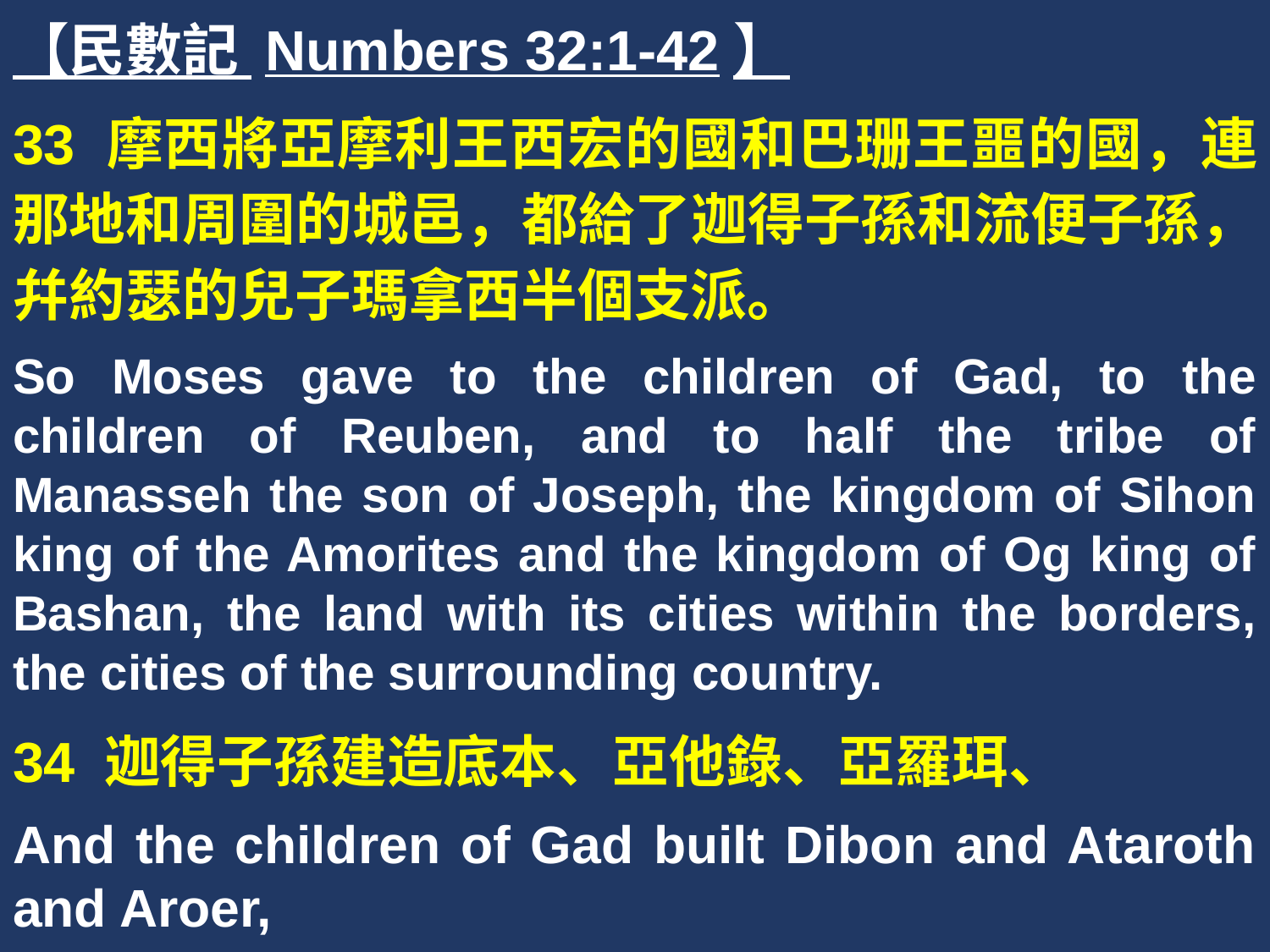

【民數記 Numbers 32:1-42】
33 摩西將亞摩利王西宏的國和巴珊王噩的國，連那地和周圍的城邑，都給了迦得子孫和流便子孫，幷約瑟的兒子瑪拿西半個支派。
So Moses gave to the children of Gad, to the children of Reuben, and to half the tribe of Manasseh the son of Joseph, the kingdom of Sihon king of the Amorites and the kingdom of Og king of Bashan, the land with its cities within the borders, the cities of the surrounding country.
34 迦得子孫建造底本、亞他錄、亞羅珥、
And the children of Gad built Dibon and Ataroth and Aroer,